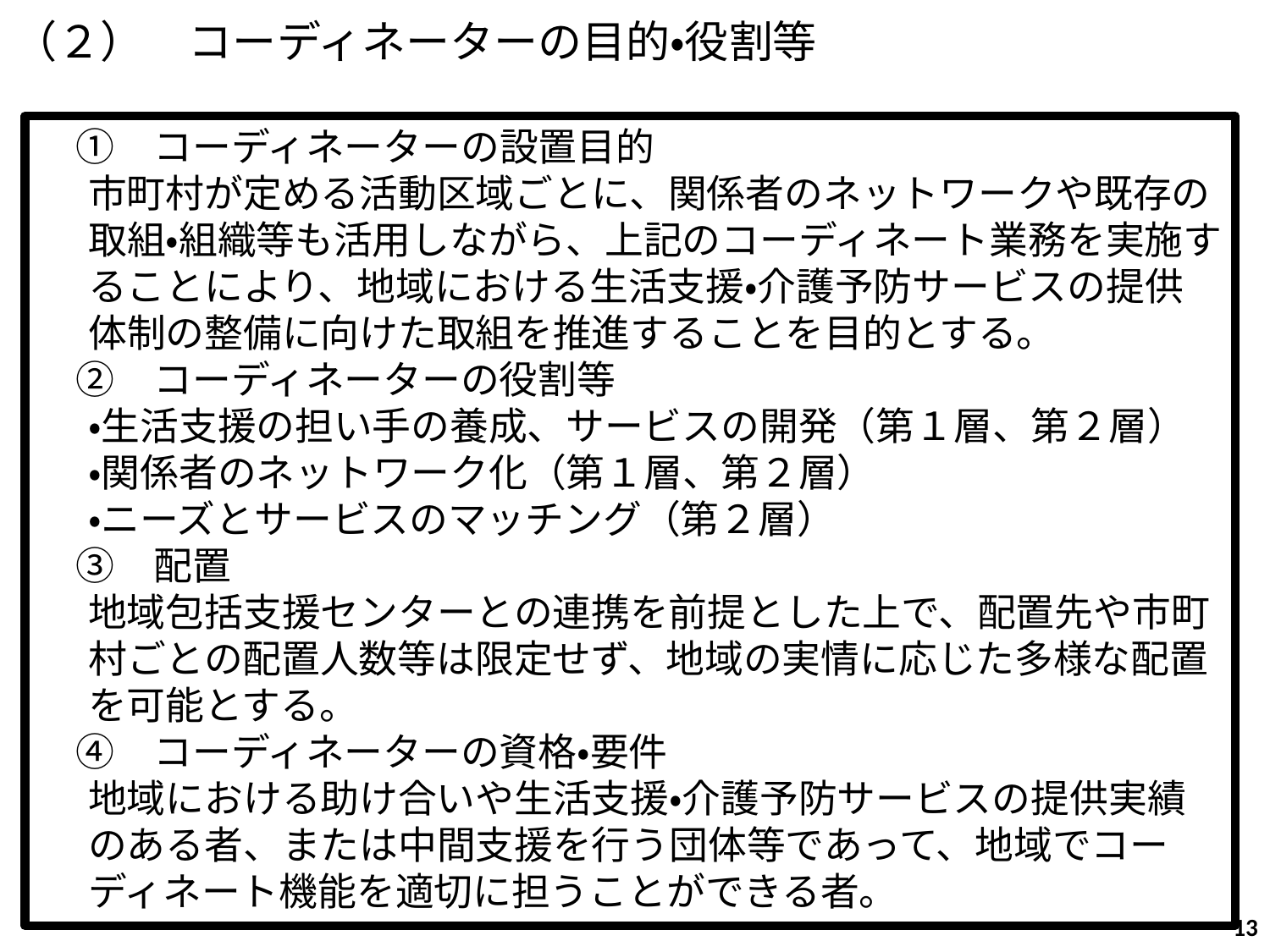

（２）　コーディネーターの目的・役割等
　①　コーディネーターの設置目的
市町村が定める活動区域ごとに、関係者のネットワークや既存の取組・組織等も活用しながら、上記のコーディネート業務を実施することにより、地域における生活支援・介護予防サービスの提供体制の整備に向けた取組を推進することを目的とする。
　②　コーディネーターの役割等
・生活支援の担い手の養成、サービスの開発（第１層、第２層）
・関係者のネットワーク化（第１層、第２層）
・ニーズとサービスのマッチング（第２層）
　③　配置
地域包括支援センターとの連携を前提とした上で、配置先や市町村ごとの配置人数等は限定せず、地域の実情に応じた多様な配置を可能とする。
　④　コーディネーターの資格・要件
地域における助け合いや生活支援・介護予防サービスの提供実績のある者、または中間支援を行う団体等であって、地域でコーディネート機能を適切に担うことができる者。
13